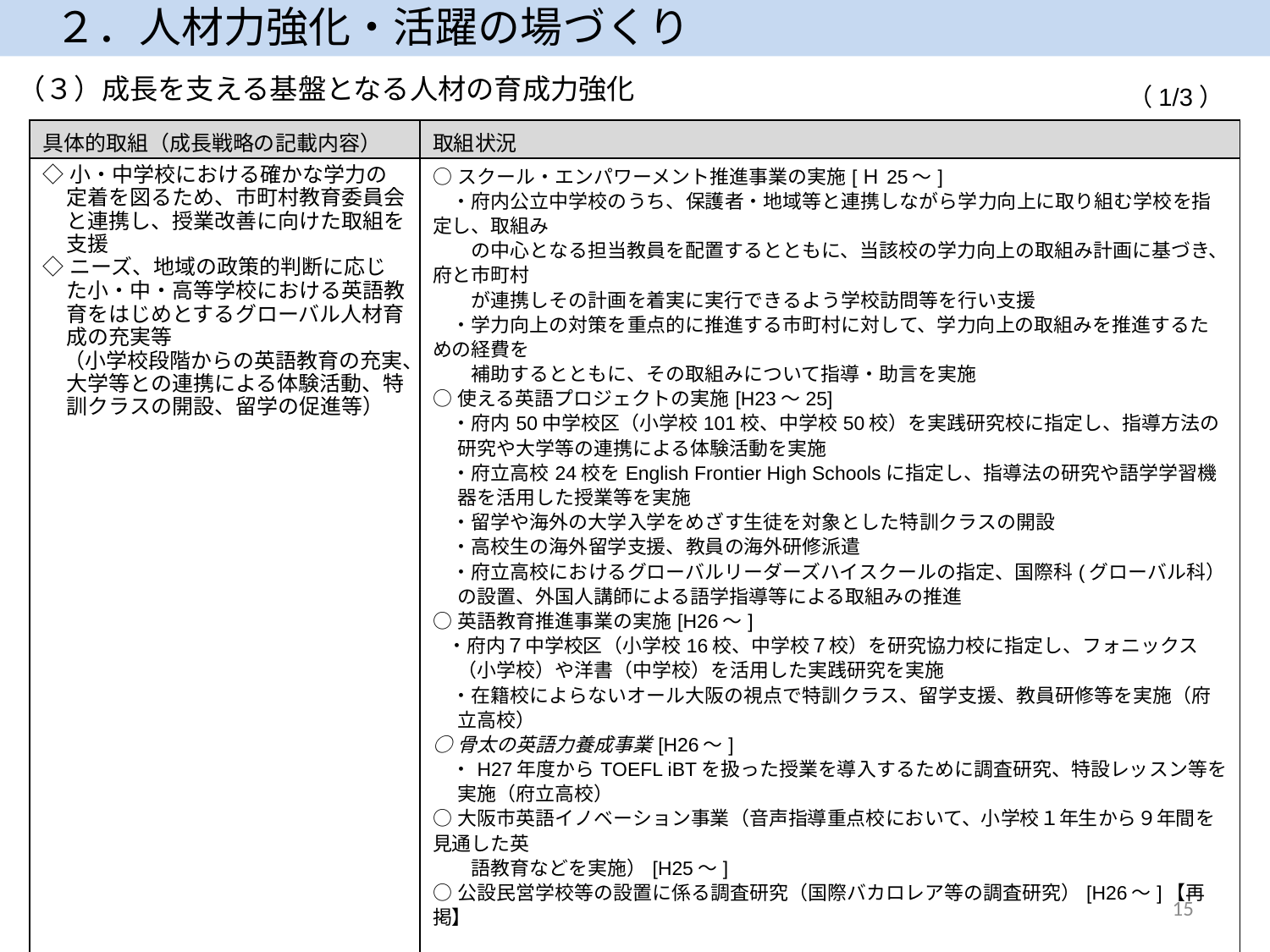

２．人材力強化・活躍の場づくり
（３）成長を支える基盤となる人材の育成力強化
（1/3）
| 具体的取組（成長戦略の記載内容） | 取組状況 |
| --- | --- |
| ◇小・中学校における確かな学力の定着を図るため、市町村教育委員会と連携し、授業改善に向けた取組を支援 ◇ニーズ、地域の政策的判断に応じた小・中・高等学校における英語教育をはじめとするグローバル人材育成の充実等 　（小学校段階からの英語教育の充実、大学等との連携による体験活動、特訓クラスの開設、留学の促進等） | ○スクール・エンパワーメント推進事業の実施[Ｈ25～] 　・府内公立中学校のうち、保護者・地域等と連携しながら学力向上に取り組む学校を指定し、取組み 　　の中心となる担当教員を配置するとともに、当該校の学力向上の取組み計画に基づき、府と市町村 　　が連携しその計画を着実に実行できるよう学校訪問等を行い支援 　・学力向上の対策を重点的に推進する市町村に対して、学力向上の取組みを推進するための経費を 　　補助するとともに、その取組みについて指導・助言を実施 ○使える英語プロジェクトの実施[H23～25] 　・府内50中学校区（小学校101校、中学校50校）を実践研究校に指定し、指導方法の研究や大学等の連携による体験活動を実施 　・府立高校24校をEnglish Frontier High Schoolsに指定し、指導法の研究や語学学習機器を活用した授業等を実施 　・留学や海外の大学入学をめざす生徒を対象とした特訓クラスの開設 　・高校生の海外留学支援、教員の海外研修派遣 　・府立高校におけるグローバルリーダーズハイスクールの指定、国際科(グローバル科）の設置、外国人講師による語学指導等による取組みの推進 ○英語教育推進事業の実施[H26～] ・府内７中学校区（小学校16校、中学校７校）を研究協力校に指定し、フォニックス（小学校）や洋書（中学校）を活用した実践研究を実施 　・在籍校によらないオール大阪の視点で特訓クラス、留学支援、教員研修等を実施（府立高校） ○骨太の英語力養成事業[H26～] 　・H27年度からTOEFL iBTを扱った授業を導入するために調査研究、特設レッスン等を実施（府立高校） ○大阪市英語イノベーション事業（音声指導重点校において、小学校１年生から９年間を見通した英 　　語教育などを実施）[H25～] ○公設民営学校等の設置に係る調査研究（国際バカロレア等の調査研究）[H26～]【再掲】 （次ページに続く） |
15